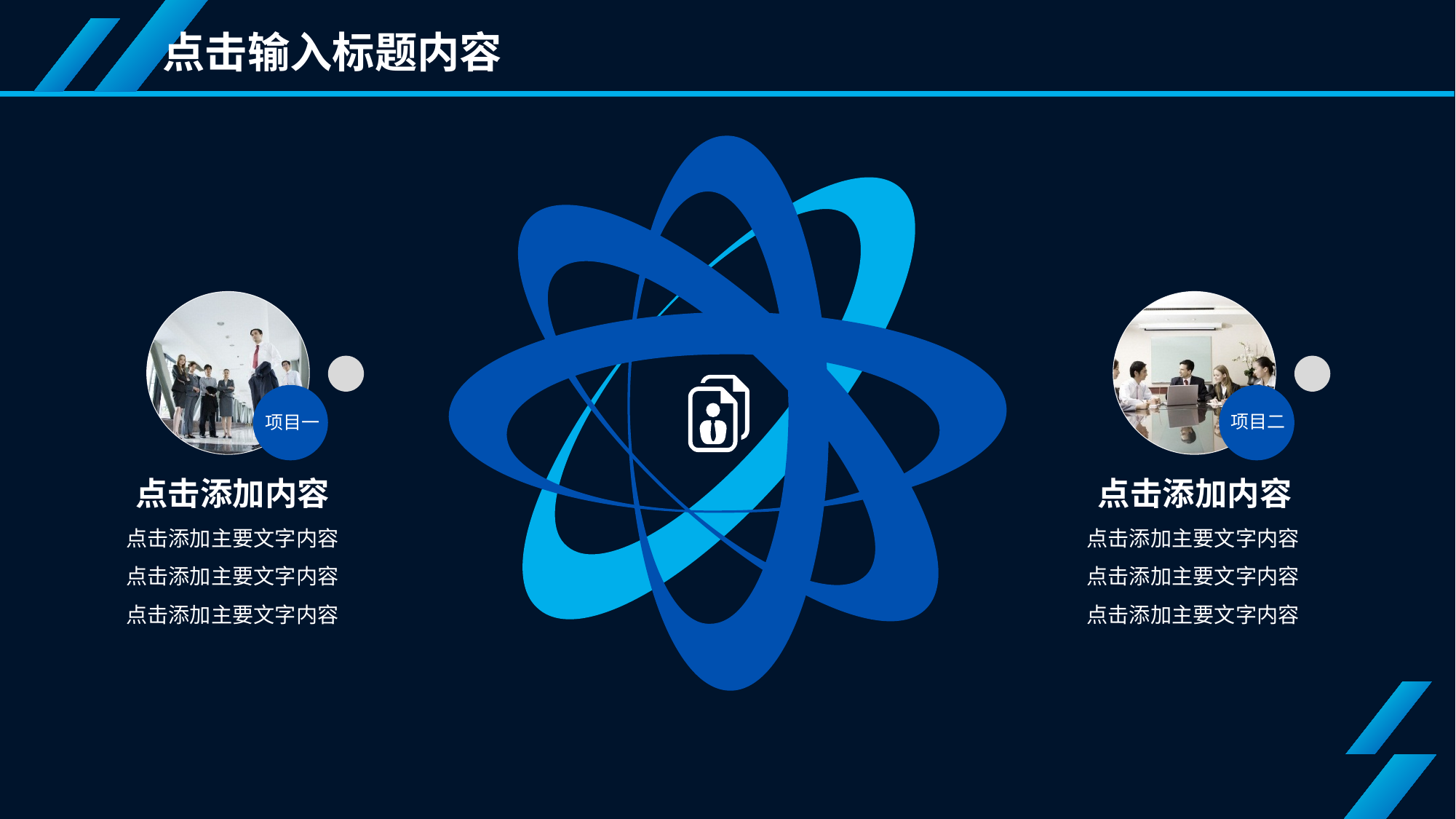

点击输入标题内容

项目二
项目一
点击添加内容
点击添加内容
点击添加主要文字内容
点击添加主要文字内容
点击添加主要文字内容
点击添加主要文字内容
点击添加主要文字内容
点击添加主要文字内容